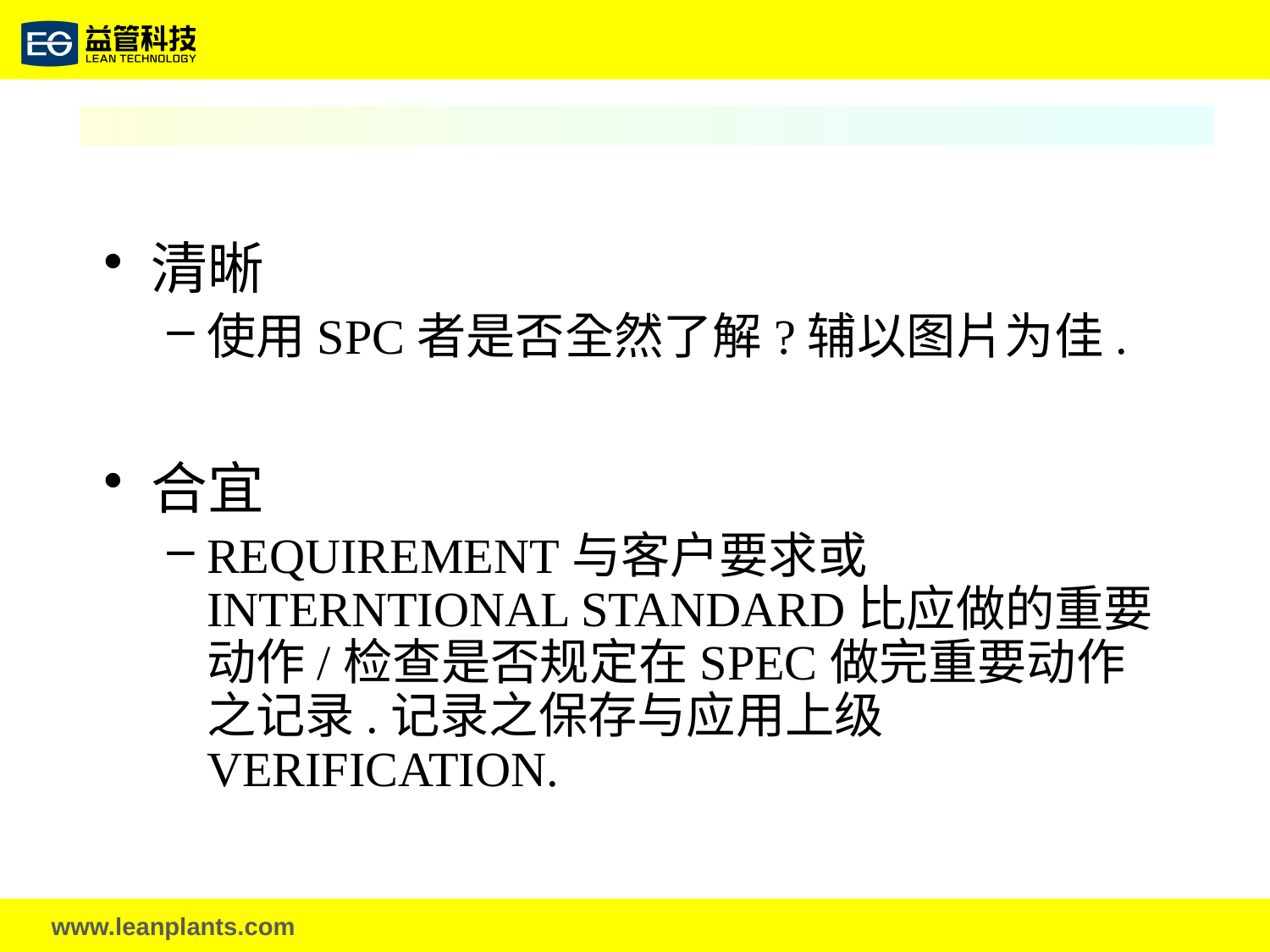

清晰
使用SPC者是否全然了解?辅以图片为佳.

合宜
REQUIREMENT与客户要求或INTERNTIONAL STANDARD比应做的重要动作/检查是否规定在SPEC做完重要动作之记录.记录之保存与应用上级VERIFICATION.
51